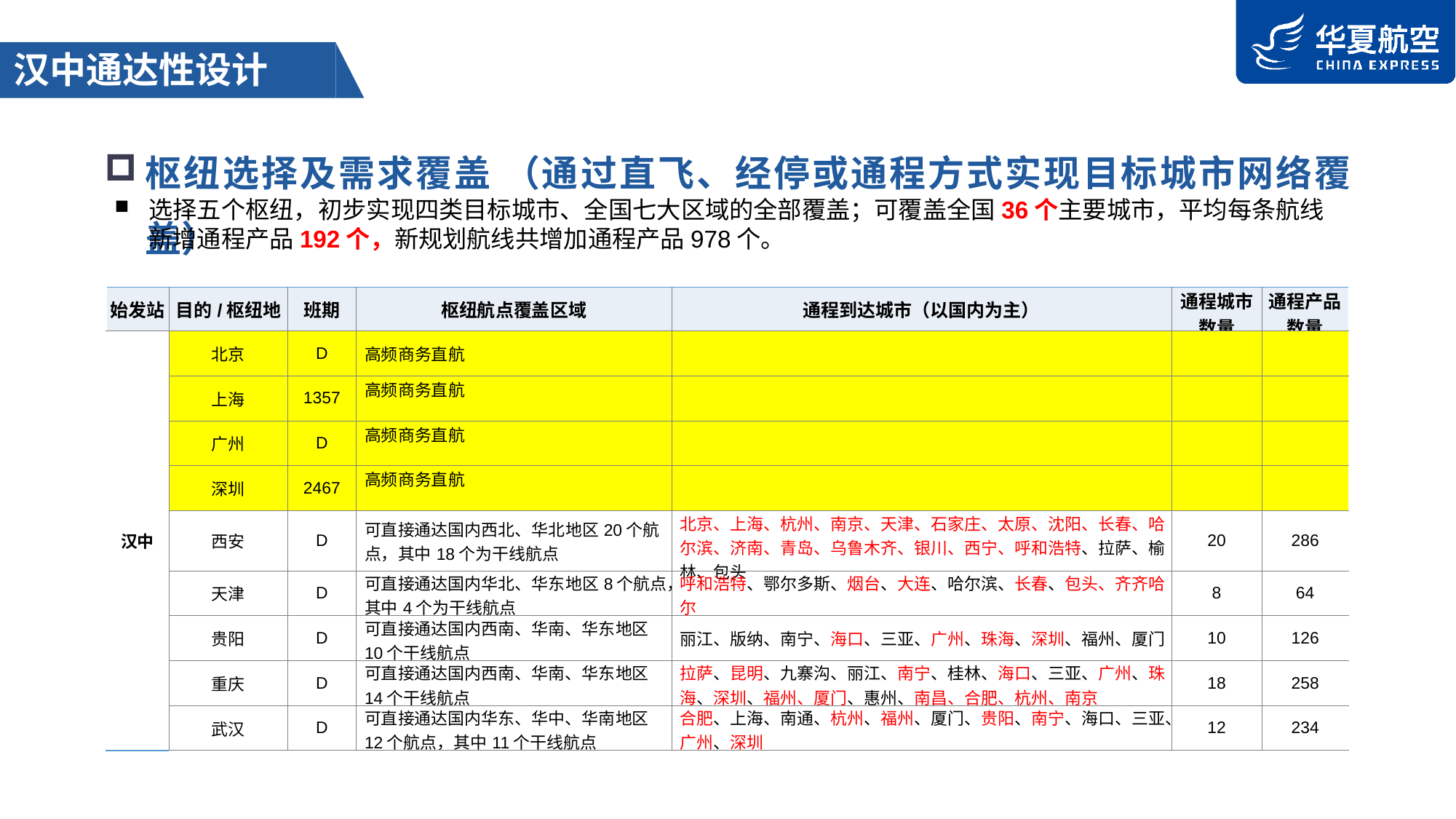

汉中通达性设计
枢纽选择及需求覆盖 （通过直飞、经停或通程方式实现目标城市网络覆盖）
选择五个枢纽，初步实现四类目标城市、全国七大区域的全部覆盖；可覆盖全国36个主要城市，平均每条航线新增通程产品192个，新规划航线共增加通程产品978个。
| 始发站 | 目的/枢纽地 | 班期 | 枢纽航点覆盖区域 | 通程到达城市（以国内为主） | 通程城市数量 | 通程产品数量 |
| --- | --- | --- | --- | --- | --- | --- |
| 汉中 | 北京 | D | 高频商务直航 |  |  |  |
|  | 上海 | 1357 | 高频商务直航 |  |  |  |
|  | 广州 | D | 高频商务直航 |  |  |  |
|  | 深圳 | 2467 | 高频商务直航 |  |  |  |
|  | 西安 | D | 可直接通达国内西北、华北地区20个航点，其中18个为干线航点 | 北京、上海、杭州、南京、天津、石家庄、太原、沈阳、长春、哈尔滨、济南、青岛、乌鲁木齐、银川、西宁、呼和浩特、拉萨、榆林、包头 | 20 | 286 |
|  | 天津 | D | 可直接通达国内华北、华东地区8个航点，其中4个为干线航点 | 呼和浩特、鄂尔多斯、烟台、大连、哈尔滨、长春、包头、齐齐哈尔 | 8 | 64 |
|  | 贵阳 | D | 可直接通达国内西南、华南、华东地区10个干线航点 | 丽江、版纳、南宁、海口、三亚、广州、珠海、深圳、福州、厦门 | 10 | 126 |
|  | 重庆 | D | 可直接通达国内西南、华南、华东地区14个干线航点 | 拉萨、昆明、九寨沟、丽江、南宁、桂林、海口、三亚、广州、珠海、深圳、福州、厦门、惠州、南昌、合肥、杭州、南京 | 18 | 258 |
|  | 武汉 | D | 可直接通达国内华东、华中、华南地区12个航点，其中11个干线航点 | 合肥、上海、南通、杭州、福州、厦门、贵阳、南宁、海口、三亚、广州、深圳 | 12 | 234 |